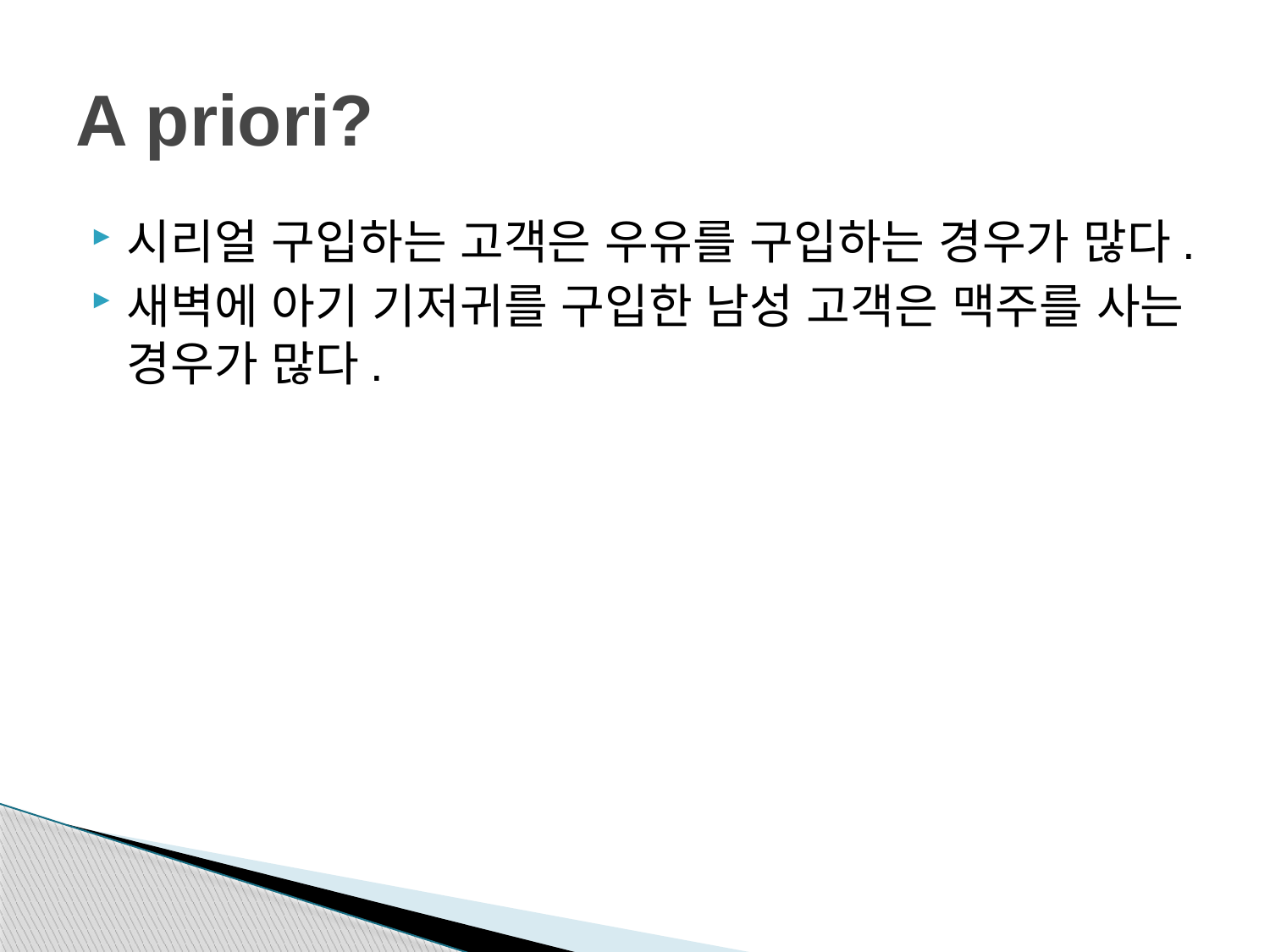

# A priori?
시리얼 구입하는 고객은 우유를 구입하는 경우가 많다.
새벽에 아기 기저귀를 구입한 남성 고객은 맥주를 사는 경우가 많다.